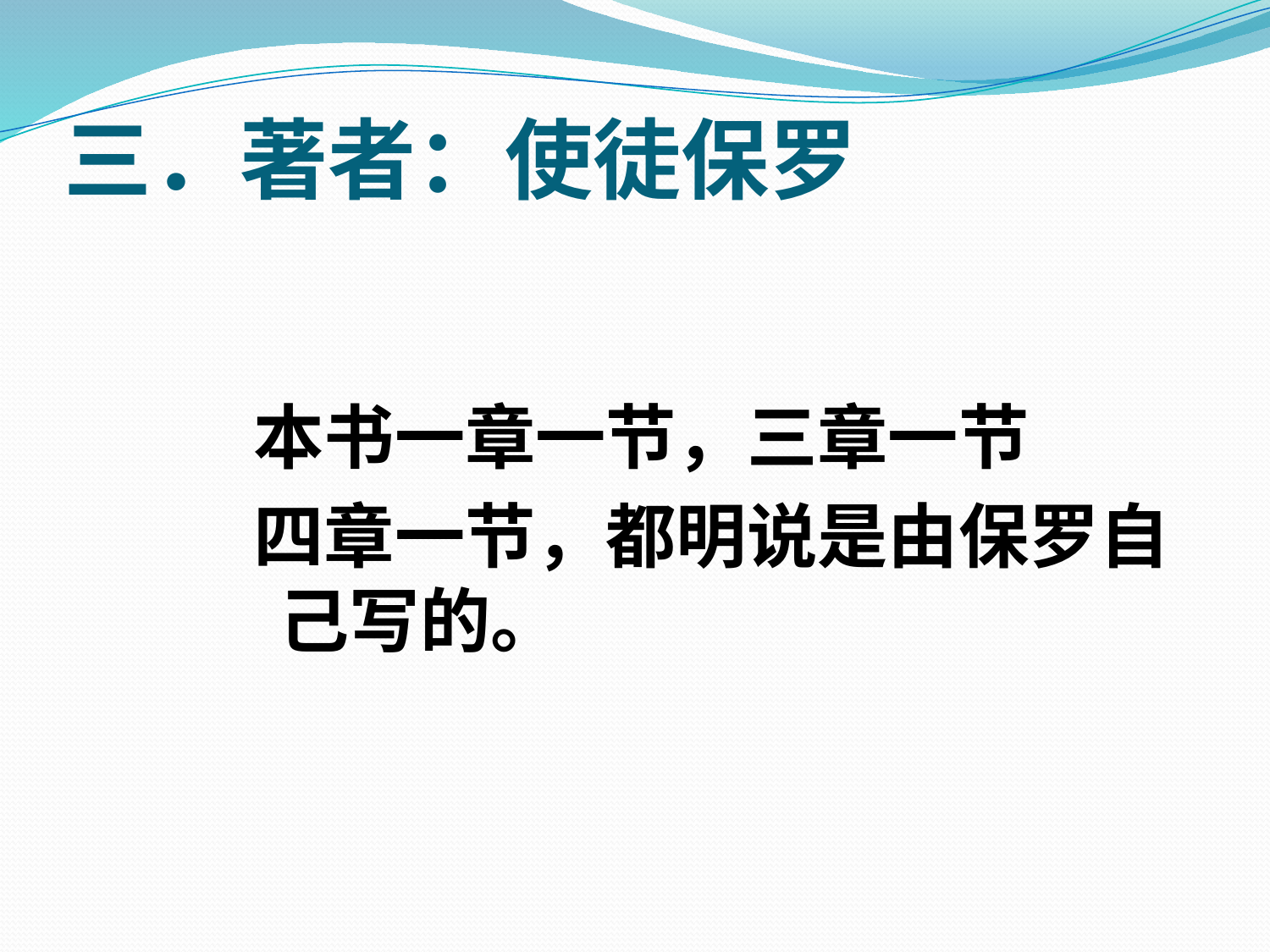

# 三．著者：使徒保罗

本书一章一节，三章一节
四章一节，都明说是由保罗自己写的。